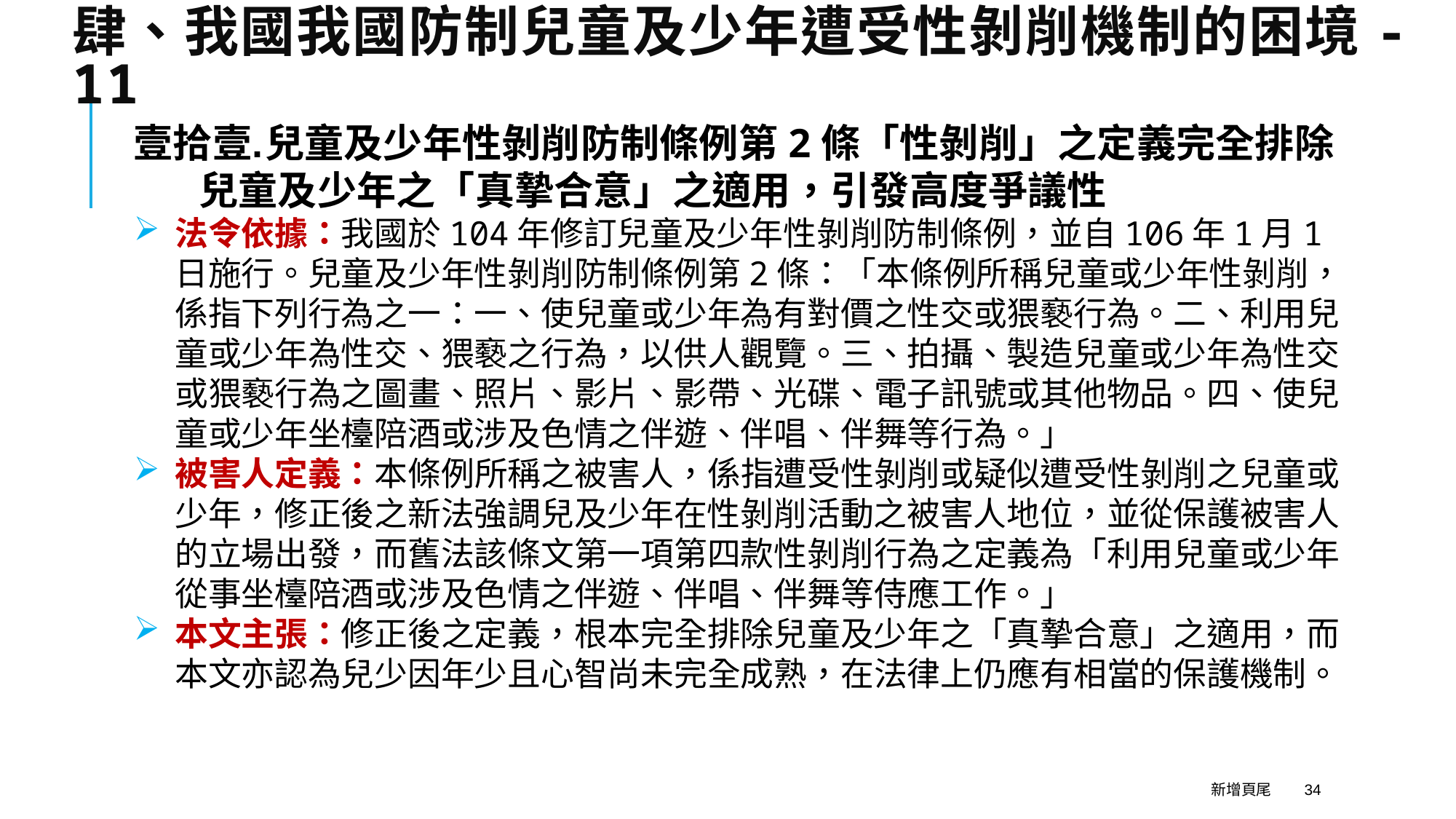

# 肆、我國我國防制兒童及少年遭受性剝削機制的困境-11
兒童及少年性剝削防制條例第2條「性剝削」之定義完全排除兒童及少年之「真摯合意」之適用，引發高度爭議性
法令依據：我國於104年修訂兒童及少年性剝削防制條例，並自106年1月1日施行。兒童及少年性剝削防制條例第2條：「本條例所稱兒童或少年性剝削，係指下列行為之一：一、使兒童或少年為有對價之性交或猥褻行為。二、利用兒童或少年為性交、猥褻之行為，以供人觀覽。三、拍攝、製造兒童或少年為性交或猥褻行為之圖畫、照片、影片、影帶、光碟、電子訊號或其他物品。四、使兒童或少年坐檯陪酒或涉及色情之伴遊、伴唱、伴舞等行為。」
被害人定義：本條例所稱之被害人，係指遭受性剝削或疑似遭受性剝削之兒童或少年，修正後之新法強調兒及少年在性剝削活動之被害人地位，並從保護被害人的立場出發，而舊法該條文第一項第四款性剝削行為之定義為「利用兒童或少年從事坐檯陪酒或涉及色情之伴遊、伴唱、伴舞等侍應工作。」
本文主張：修正後之定義，根本完全排除兒童及少年之「真摯合意」之適用，而本文亦認為兒少因年少且心智尚未完全成熟，在法律上仍應有相當的保護機制。

新增頁尾
34